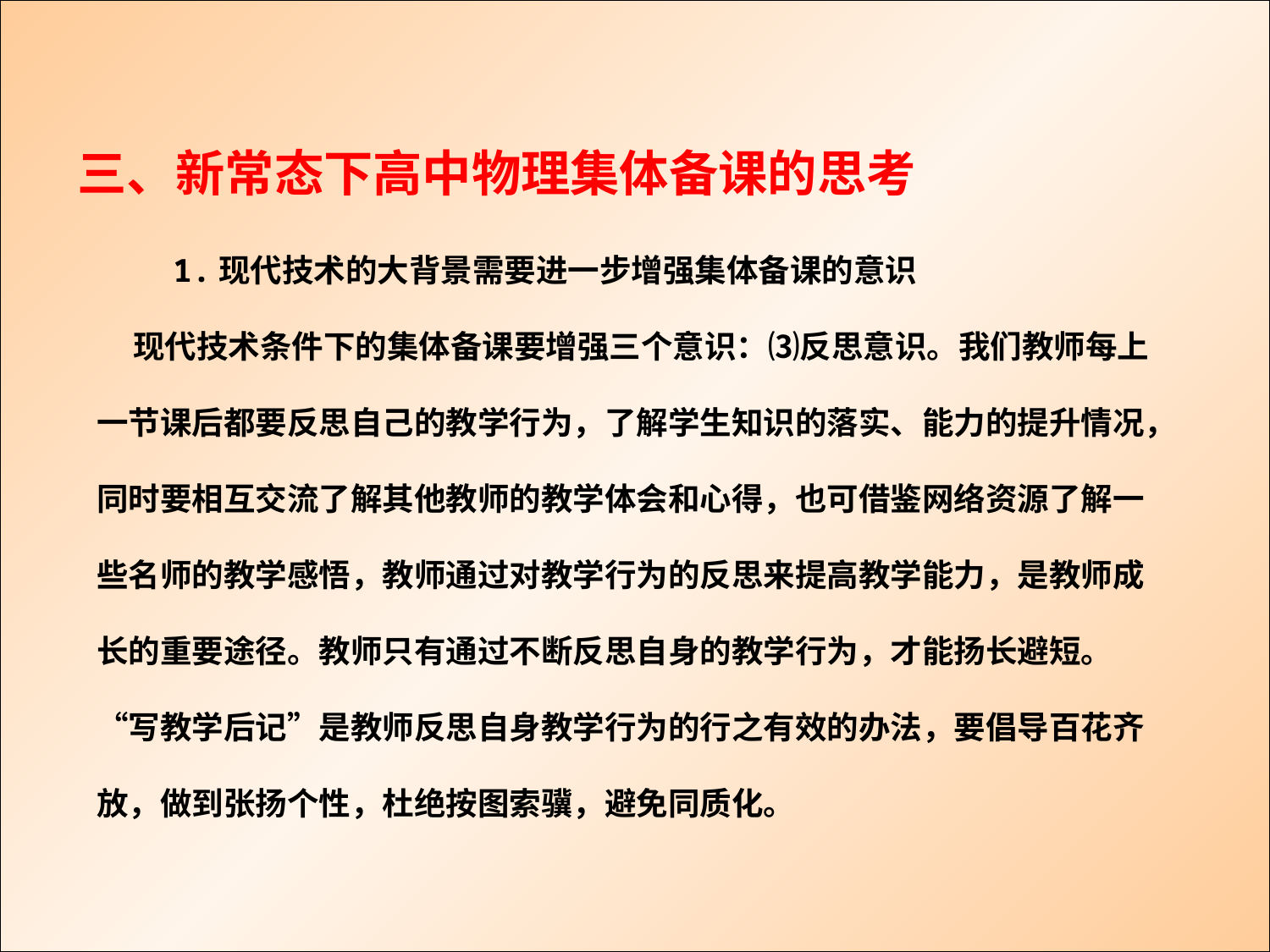

三、新常态下高中物理集体备课的思考
    1.现代技术的大背景需要进一步增强集体备课的意识
    现代技术条件下的集体备课要增强三个意识：⑶反思意识。我们教师每上一节课后都要反思自己的教学行为，了解学生知识的落实、能力的提升情况，同时要相互交流了解其他教师的教学体会和心得，也可借鉴网络资源了解一些名师的教学感悟，教师通过对教学行为的反思来提高教学能力，是教师成长的重要途径。教师只有通过不断反思自身的教学行为，才能扬长避短。“写教学后记”是教师反思自身教学行为的行之有效的办法，要倡导百花齐放，做到张扬个性，杜绝按图索骥，避免同质化。